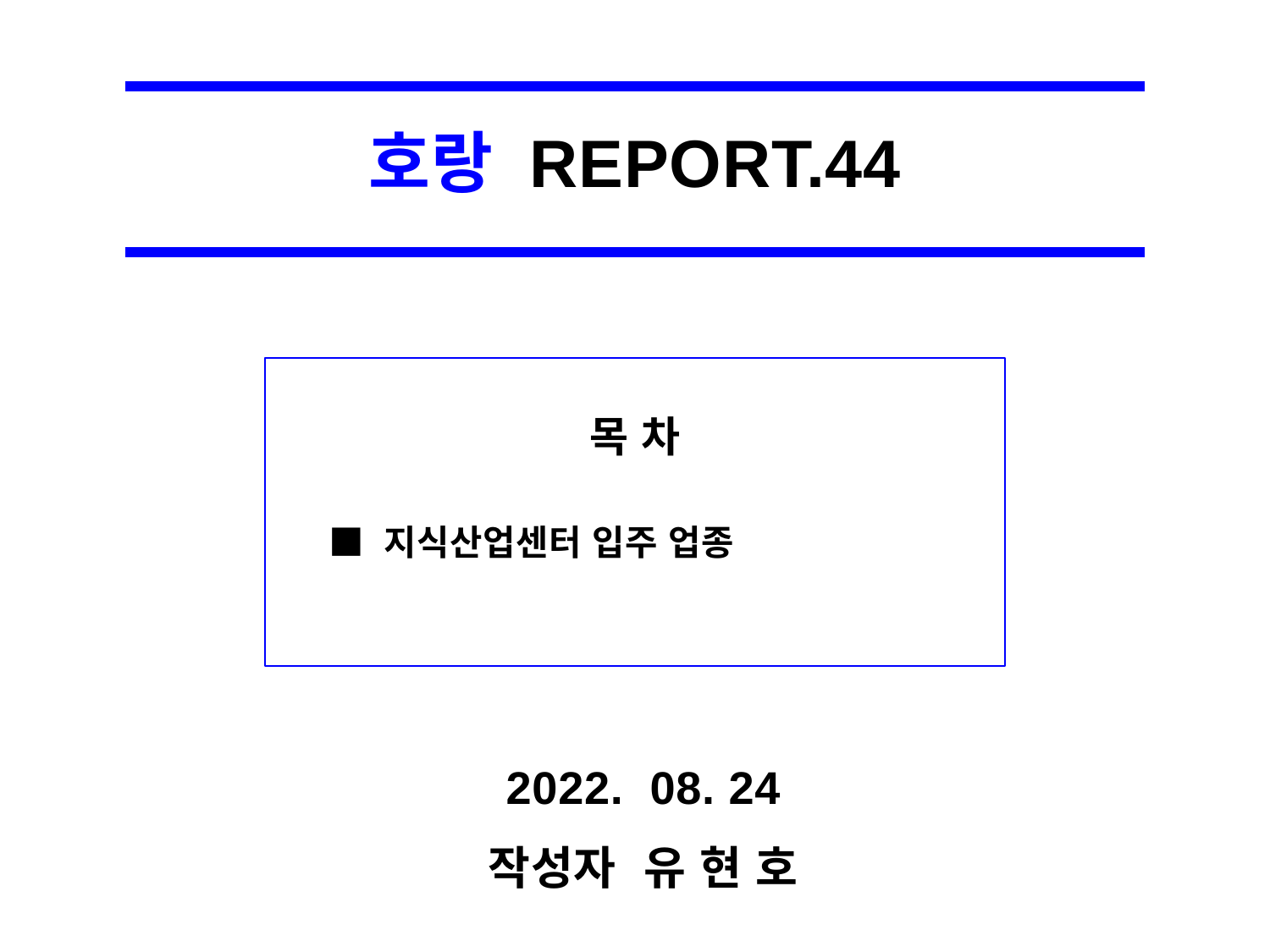

호랑 REPORT.44

목 차

     ■ 지식산업센터 입주 업종

2022.  08. 24

작성자  유 현 호